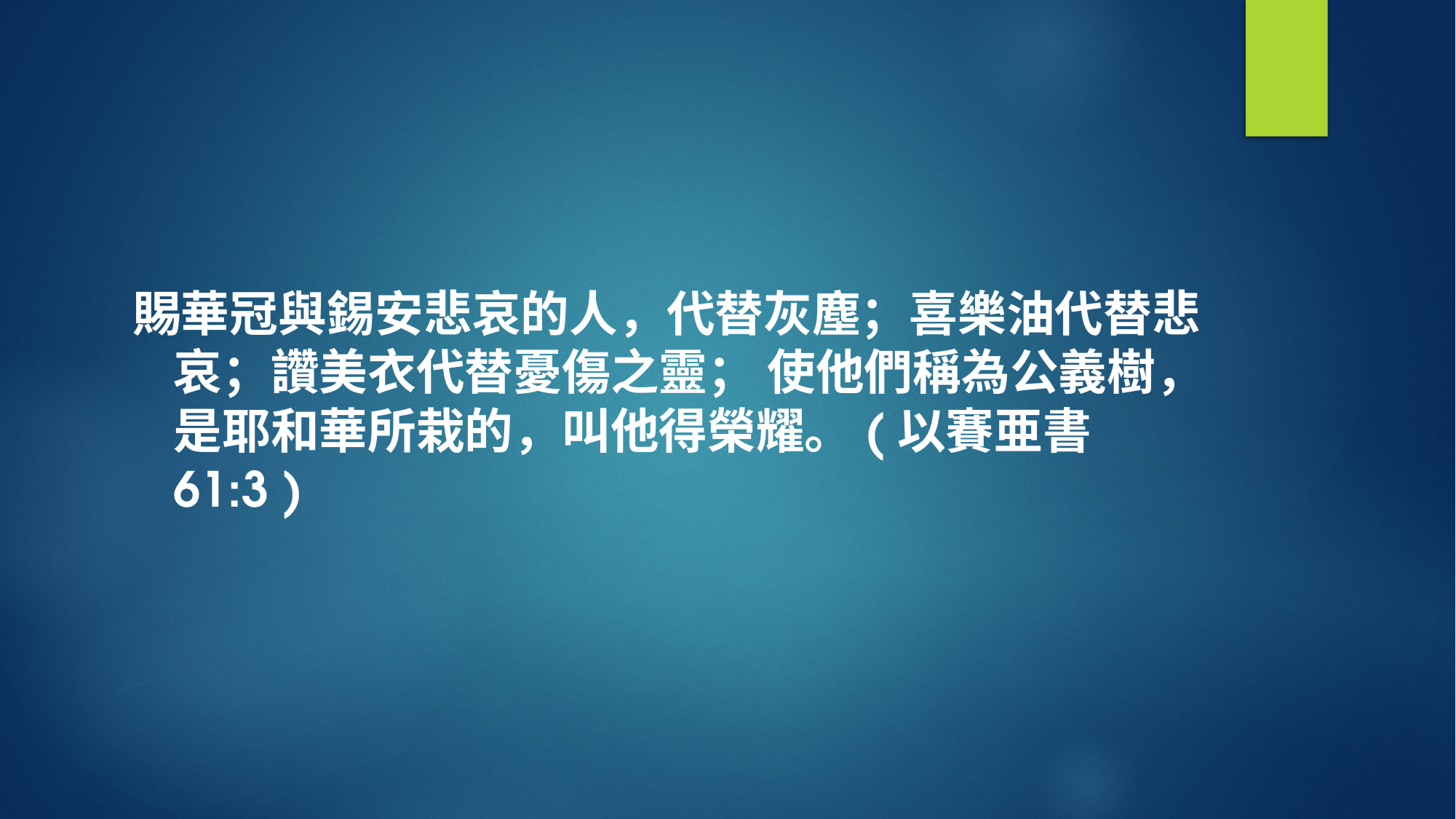

賜華冠與錫安悲哀的人，代替灰塵；喜樂油代替悲哀；讚美衣代替憂傷之靈； 使他們稱為公義樹，是耶和華所栽的，叫他得榮耀。(以賽亜書61:3 )